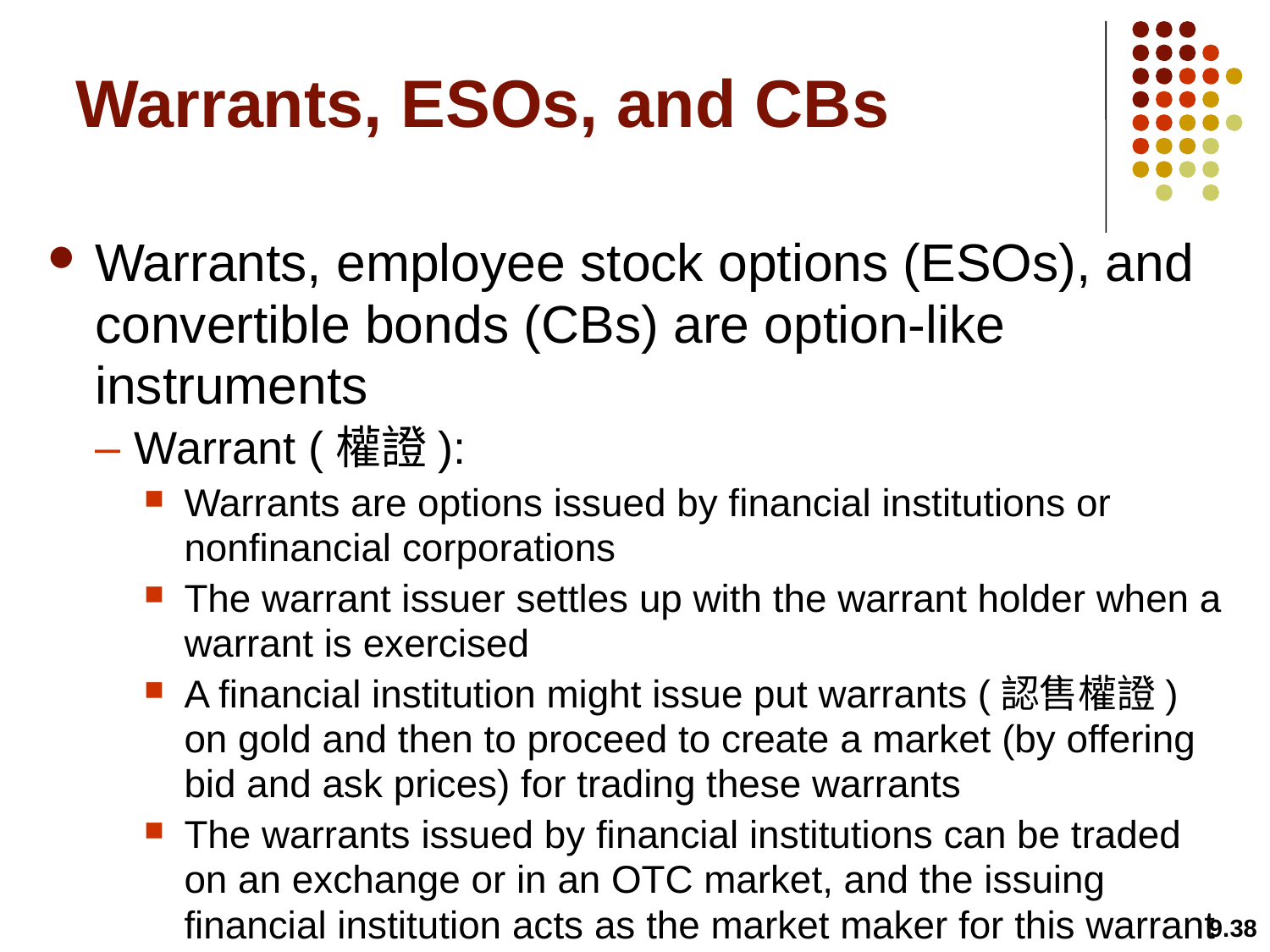

# Warrants, ESOs, and CBs
Warrants, employee stock options (ESOs), and convertible bonds (CBs) are option-like instruments
Warrant (權證):
Warrants are options issued by financial institutions or  nonfinancial corporations
The warrant issuer settles up with the warrant holder when a warrant is exercised
A financial institution might issue put warrants (認售權證) on gold and then to proceed to create a market (by offering bid and ask prices) for trading these warrants
The warrants issued by financial institutions can be traded on an exchange or in an OTC market, and the issuing financial institution acts as the market maker for this warrant

9.38